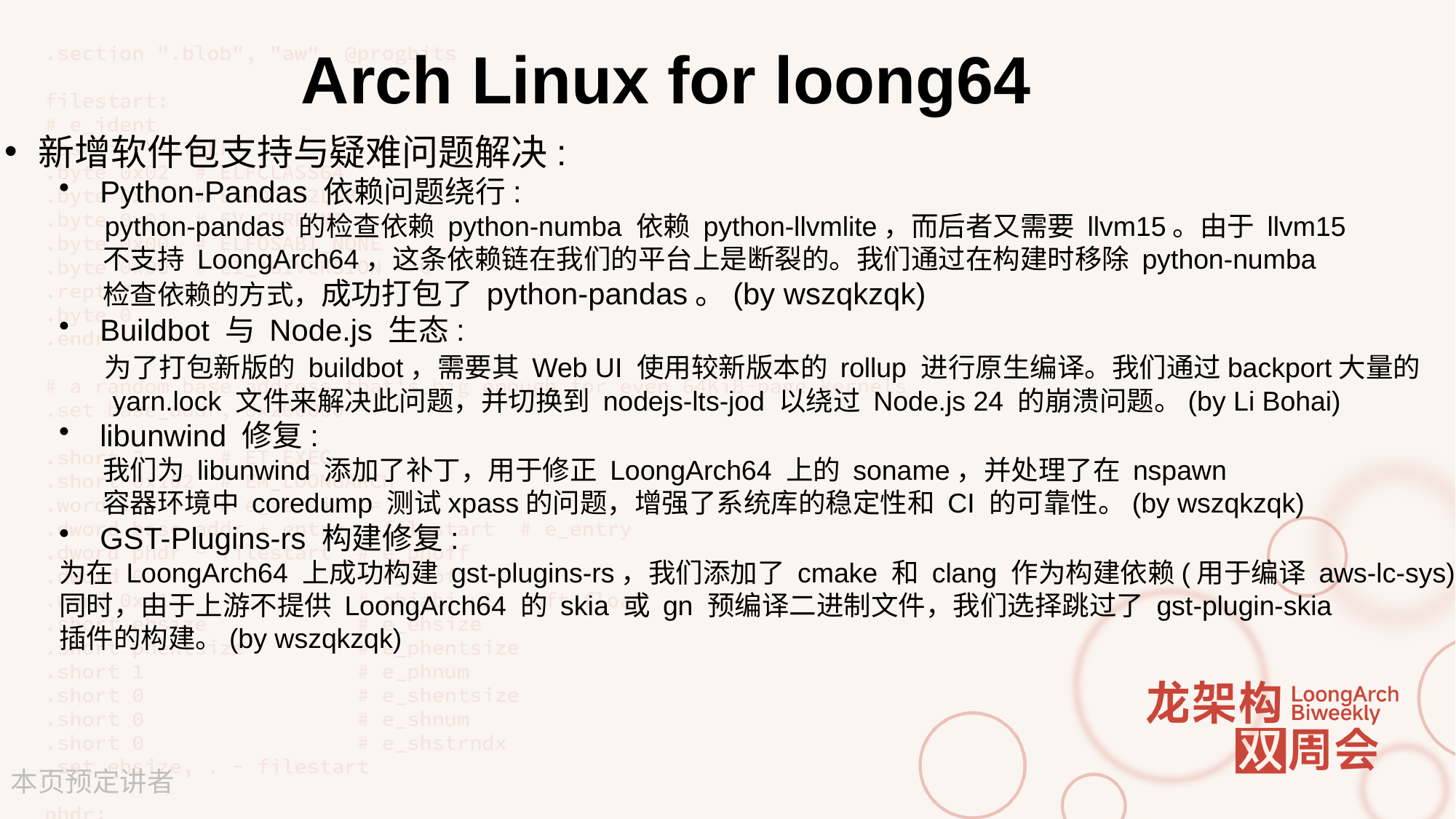

Arch Linux for loong64
新增软件包支持与疑难问题解决:
Python-Pandas 依赖问题绕行:
      python-pandas 的检查依赖 python-numba 依赖 python-llvmlite，而后者又需要 llvm15。由于 llvm15
      不支持 LoongArch64，这条依赖链在我们的平台上是断裂的。我们通过在构建时移除 python-numba
      检查依赖的方式，成功打包了 python-pandas。(by wszqkzqk)
Buildbot 与 Node.js 生态:
      为了打包新版的 buildbot，需要其 Web UI 使用较新版本的 rollup 进行原生编译。我们通过backport大量的
       yarn.lock 文件来解决此问题，并切换到 nodejs-lts-jod 以绕过 Node.js 24 的崩溃问题。(by Li Bohai)
libunwind 修复:
      我们为 libunwind 添加了补丁，用于修正 LoongArch64 上的 soname，并处理了在 nspawn
      容器环境中 coredump 测试xpass的问题，增强了系统库的稳定性和 CI 的可靠性。(by wszqkzqk)
GST-Plugins-rs 构建修复:
为在 LoongArch64 上成功构建 gst-plugins-rs，我们添加了 cmake 和 clang 作为构建依赖(用于编译 aws-lc-sys)。
同时，由于上游不提供 LoongArch64 的 skia 或 gn 预编译二进制文件，我们选择跳过了 gst-plugin-skia
插件的构建。(by wszqkzqk)